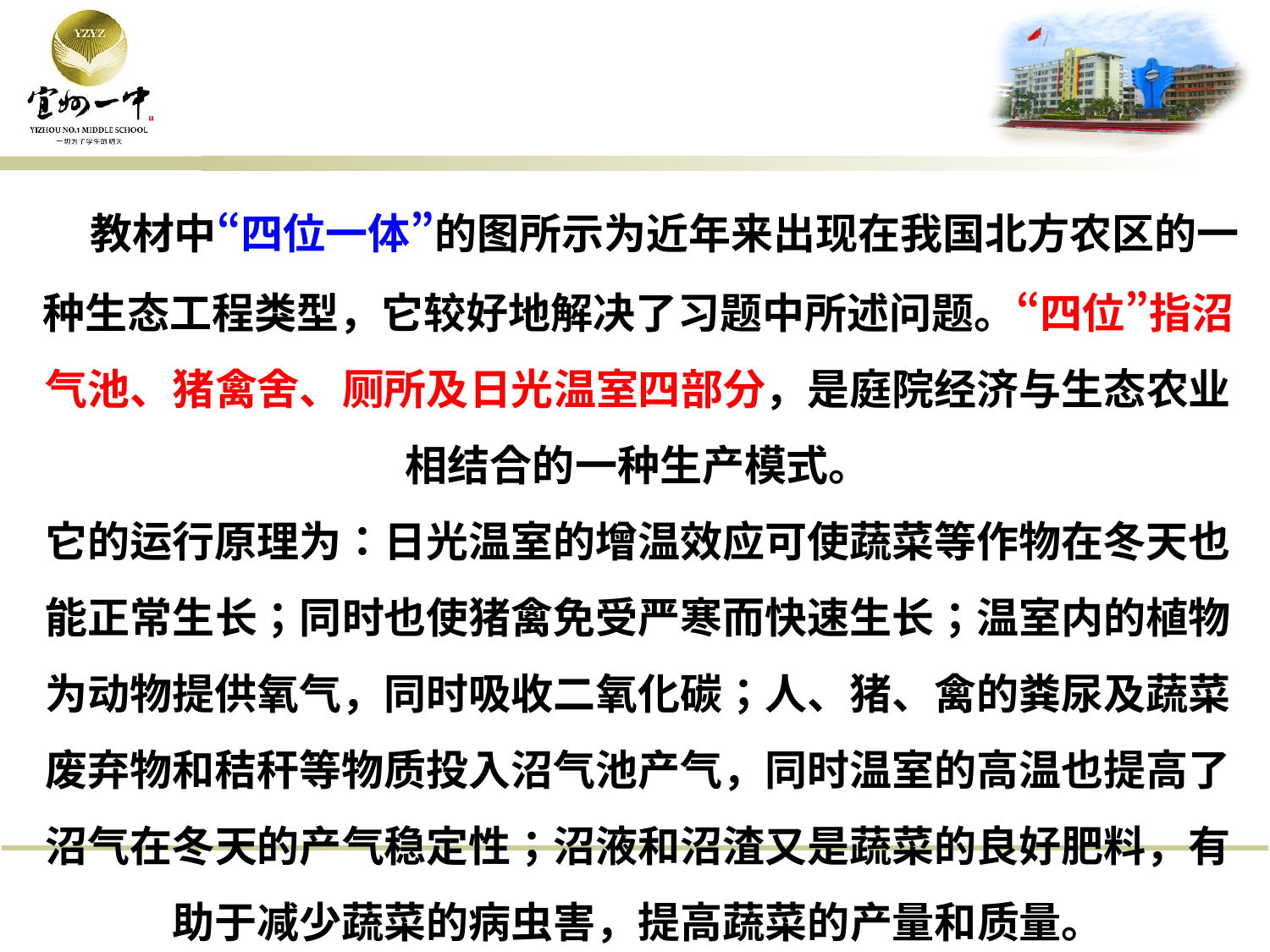

教材中“四位一体”的图所示为近年来出现在我国北方农区的一种生态工程类型，它较好地解决了习题中所述问题。“四位”指沼气池、猪禽舍、厕所及日光温室四部分，是庭院经济与生态农业相结合的一种生产模式。
它的运行原理为：日光温室的增温效应可使蔬菜等作物在冬天也能正常生长；同时也使猪禽免受严寒而快速生长；温室内的植物为动物提供氧气，同时吸收二氧化碳；人、猪、禽的粪尿及蔬菜废弃物和秸秆等物质投入沼气池产气，同时温室的高温也提高了沼气在冬天的产气稳定性；沼液和沼渣又是蔬菜的良好肥料，有助于减少蔬菜的病虫害，提高蔬菜的产量和质量。